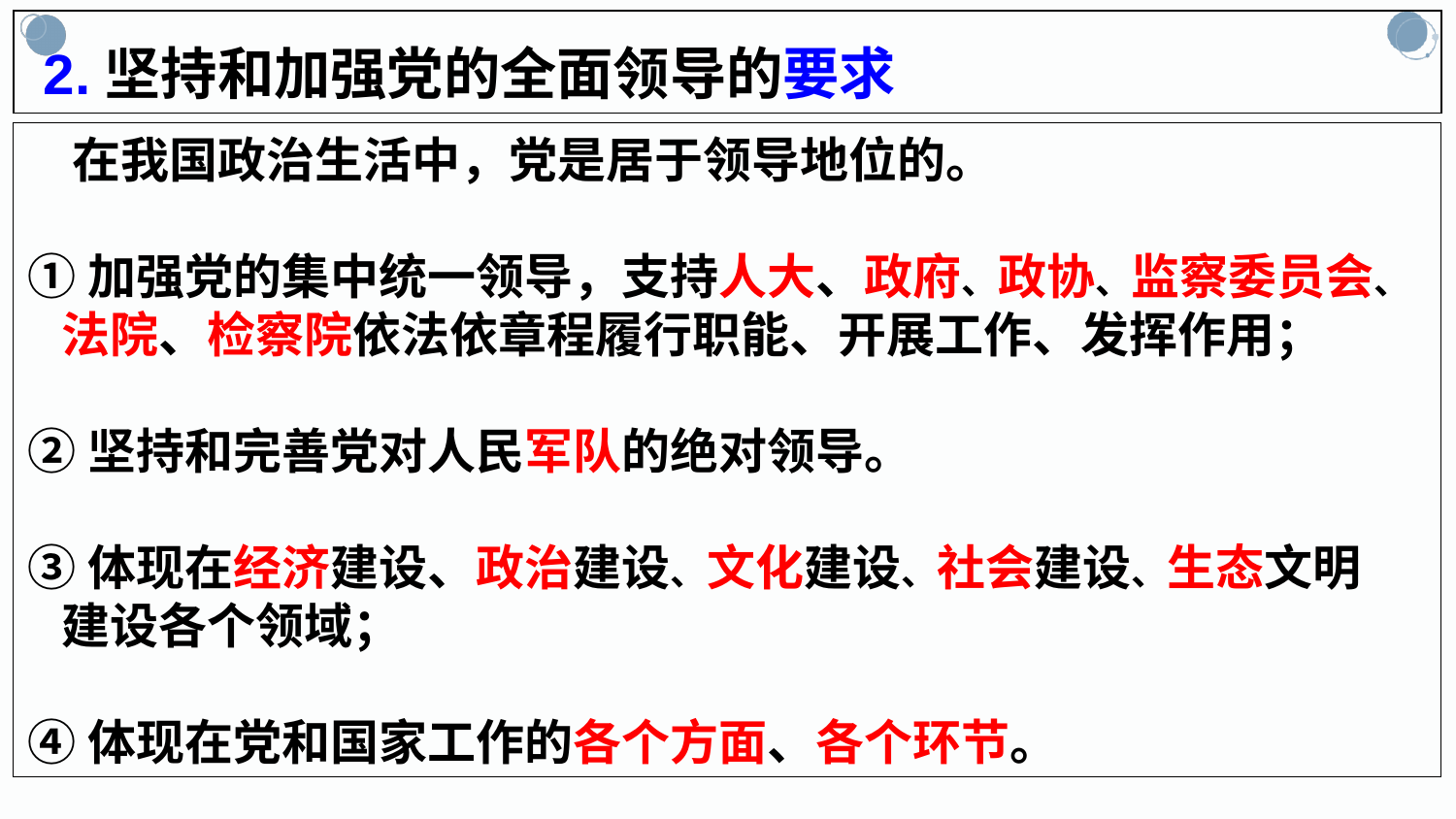

2.坚持和加强党的全面领导的要求
   在我国政治生活中，党是居于领导地位的。

①加强党的集中统一领导，支持人大、政府、政协、监察委员会、
  法院、检察院依法依章程履行职能、开展工作、发挥作用；

②坚持和完善党对人民军队的绝对领导。

③体现在经济建设、政治建设、文化建设、社会建设、生态文明
  建设各个领域；

④体现在党和国家工作的各个方面、各个环节。